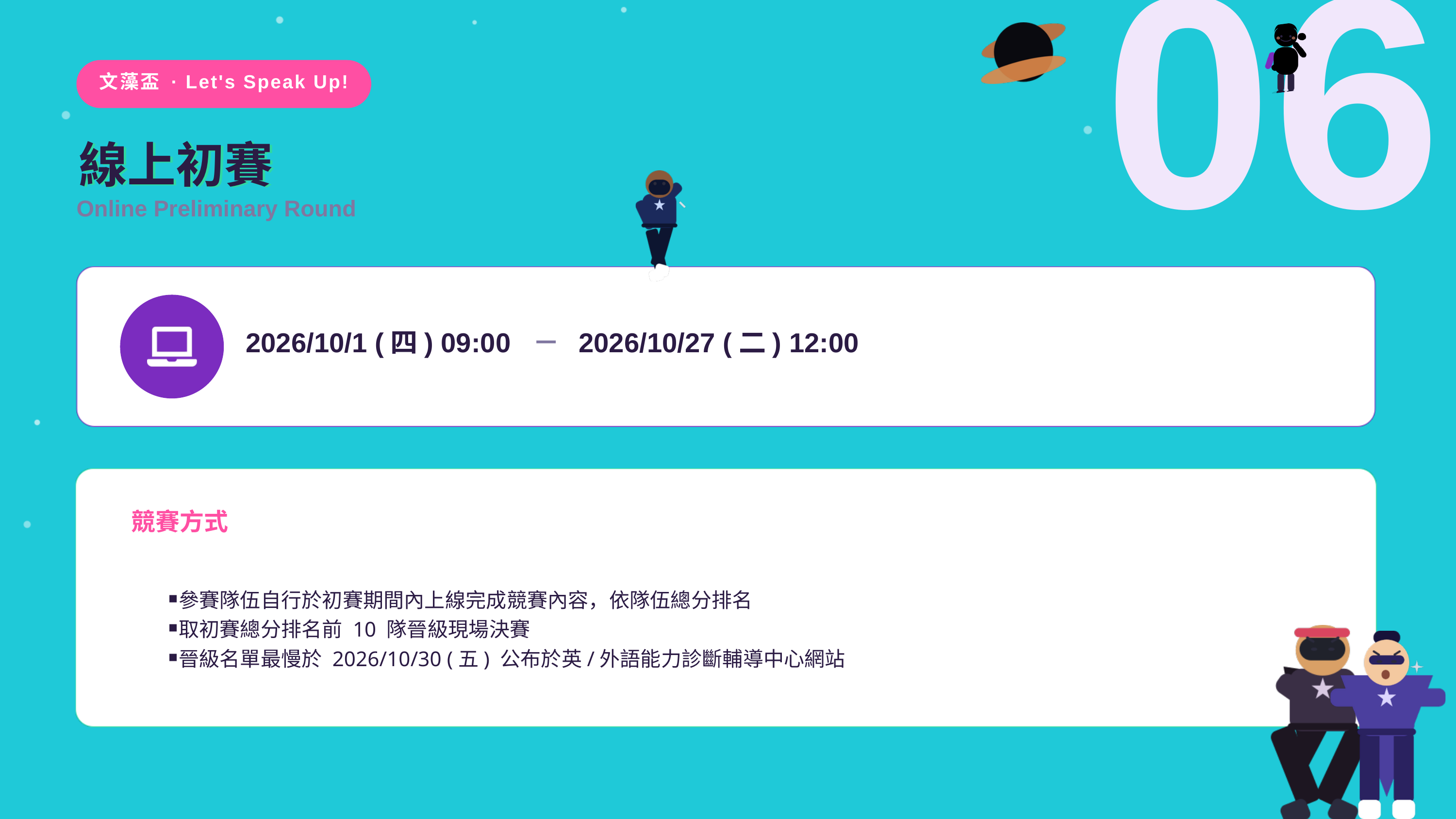

06

文藻盃 · Let's Speak Up!

線上初賽

線上初賽

Online Preliminary Round

2026/10/1 (四) 09:00  －  2026/10/27 (二) 12:00

競賽方式

參賽隊伍自行於初賽期間內上線完成競賽內容，依隊伍總分排名
取初賽總分排名前 10 隊晉級現場決賽
晉級名單最慢於 2026/10/30 (五) 公布於英/外語能力診斷輔導中心網站